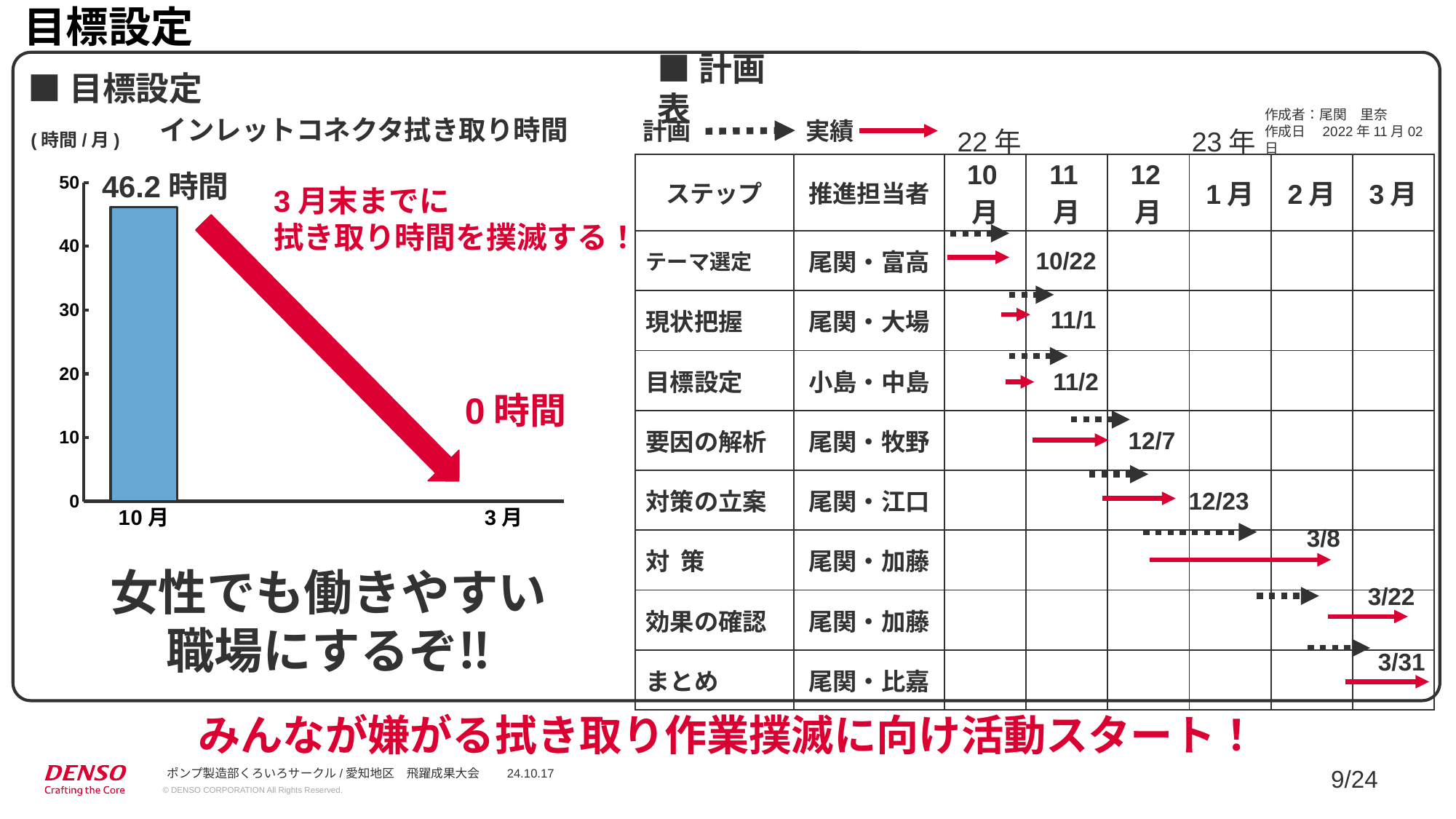

目標設定

■目標設定
■計画表

### Chart

| Category |  |
|---|---|
| 10月 | 46.2 |
|  | None |
|  | None |
| 3月 | None |
作成者：尾関　里奈
作成日　2022年11月02日
インレットコネクタ拭き取り時間
計画
実績
22年
23年
(時間/月)
| ステップ | 推進担当者 | 10月 | 11月 | 12月 | 1月 | 2月 | 3月 |
| --- | --- | --- | --- | --- | --- | --- | --- |
| テーマ選定 | 尾関・富高 |  |  |  |  |  |  |
| 現状把握 | 尾関・大場 |  |  |  |  |  |  |
| 目標設定 | 小島・中島 |  |  |  |  |  |  |
| 要因の解析 | 尾関・牧野 |  |  |  |  |  |  |
| 対策の立案 | 尾関・江口 |  |  |  |  |  |  |
| 対 策 | 尾関・加藤 |  |  |  |  |  |  |
| 効果の確認 | 尾関・加藤 |  |  |  |  |  |  |
| まとめ | 尾関・比嘉 |  |  |  |  |  |  |
46.2時間

3月末までに
拭き取り時間を撲滅する！
10/22
11/1
11/2
0時間
12/7
12/23
3/8
女性でも働きやすい
職場にするぞ‼
3/22
3/31
みんなが嫌がる拭き取り作業撲滅に向け活動スタート！
ポンプ製造部くろいろサークル/愛知地区　飛躍成果大会　　24.10.17
9/24